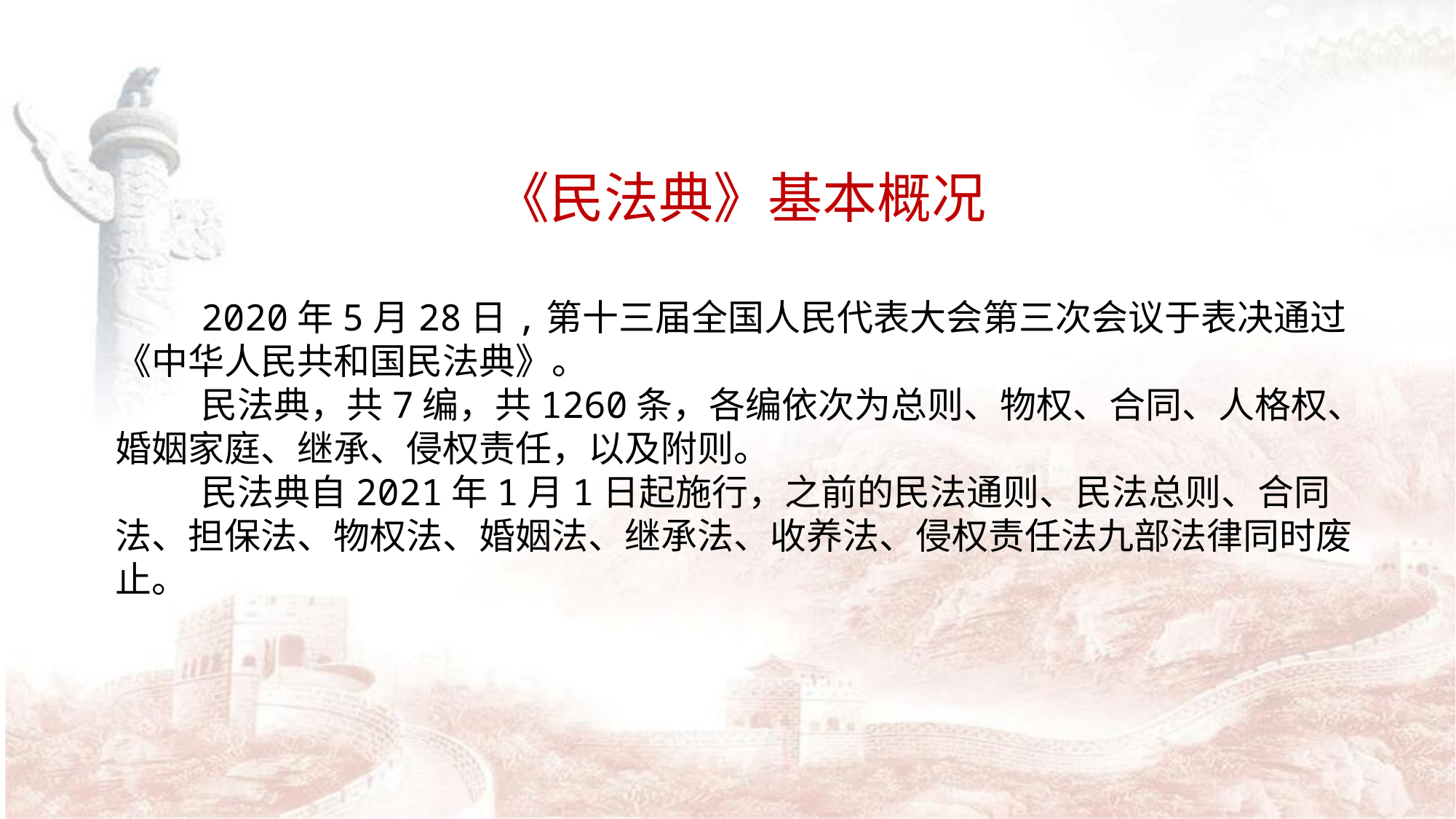

《民法典》基本概况

2020年5月28日,第十三届全国人民代表大会第三次会议于表决通过《中华人民共和国民法典》。
民法典，共7编，共1260条，各编依次为总则、物权、合同、人格权、婚姻家庭、继承、侵权责任，以及附则。
民法典自2021年1月1日起施行，之前的民法通则、民法总则、合同法、担保法、物权法、婚姻法、继承法、收养法、侵权责任法九部法律同时废止。